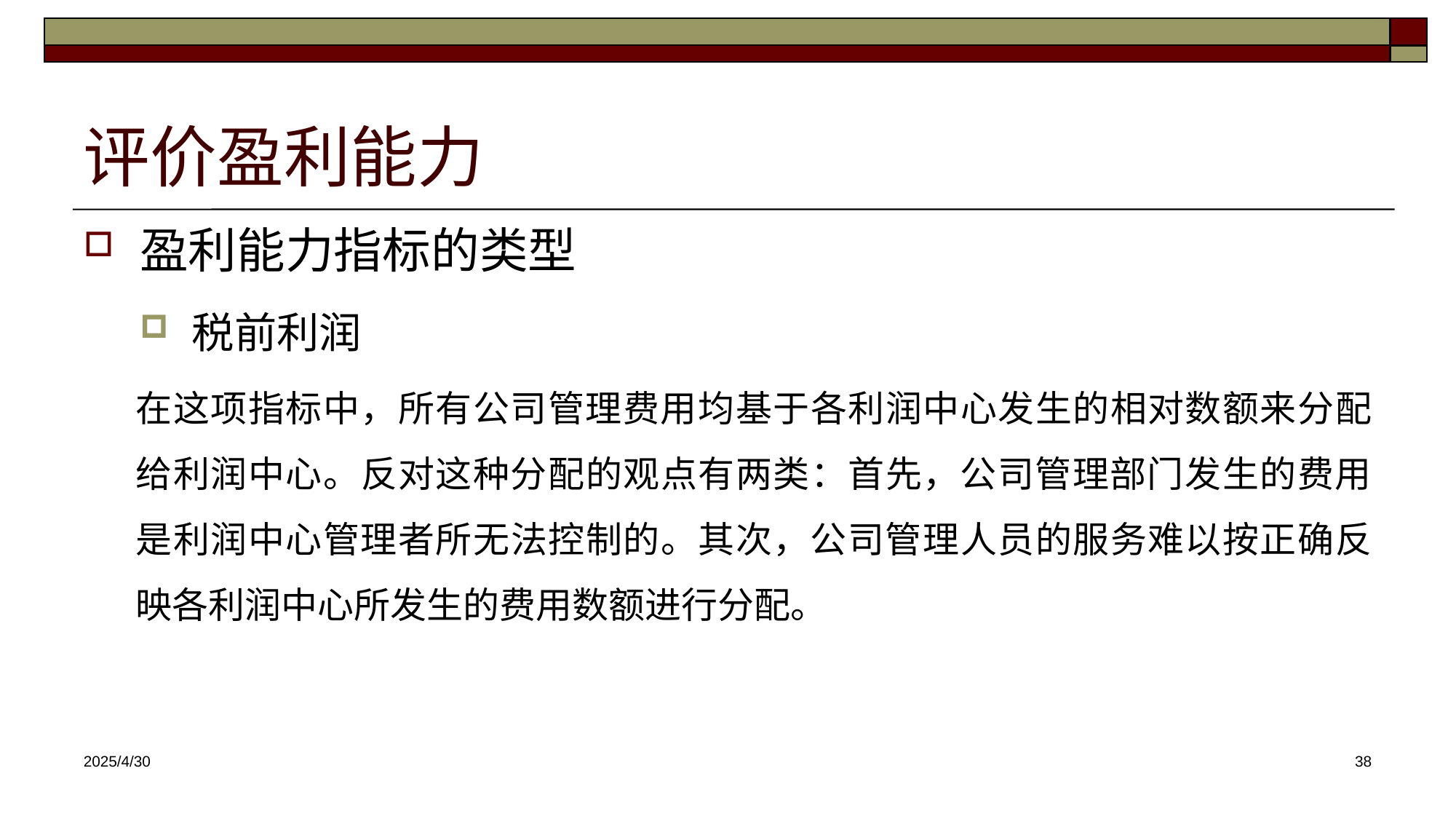

# 评价盈利能力
盈利能力指标的类型
税前利润
在这项指标中，所有公司管理费用均基于各利润中心发生的相对数额来分配给利润中心。反对这种分配的观点有两类：首先，公司管理部门发生的费用是利润中心管理者所无法控制的。其次，公司管理人员的服务难以按正确反映各利润中心所发生的费用数额进行分配。
2025/4/30
38